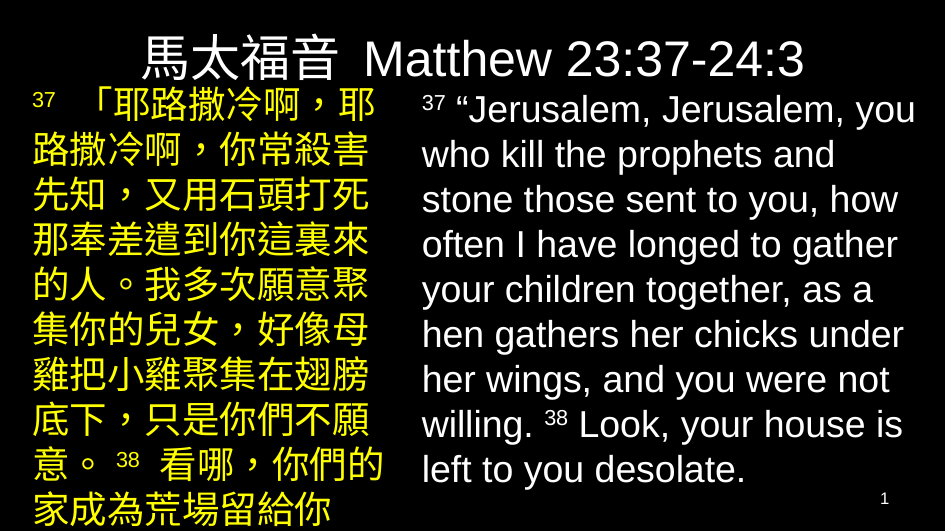

# 馬太福音 Matthew 23:37-24:3
37 「耶路撒冷啊，耶路撒冷啊，你常殺害先知，又用石頭打死那奉差遣到你這裏來的人。我多次願意聚集你的兒女，好像母雞把小雞聚集在翅膀底下，只是你們不願意。38 看哪，你們的家成為荒場留給你們。
37 “Jerusalem, Jerusalem, you who kill the prophets and stone those sent to you, how often I have longed to gather your children together, as a hen gathers her chicks under her wings, and you were not willing. 38 Look, your house is left to you desolate.
1